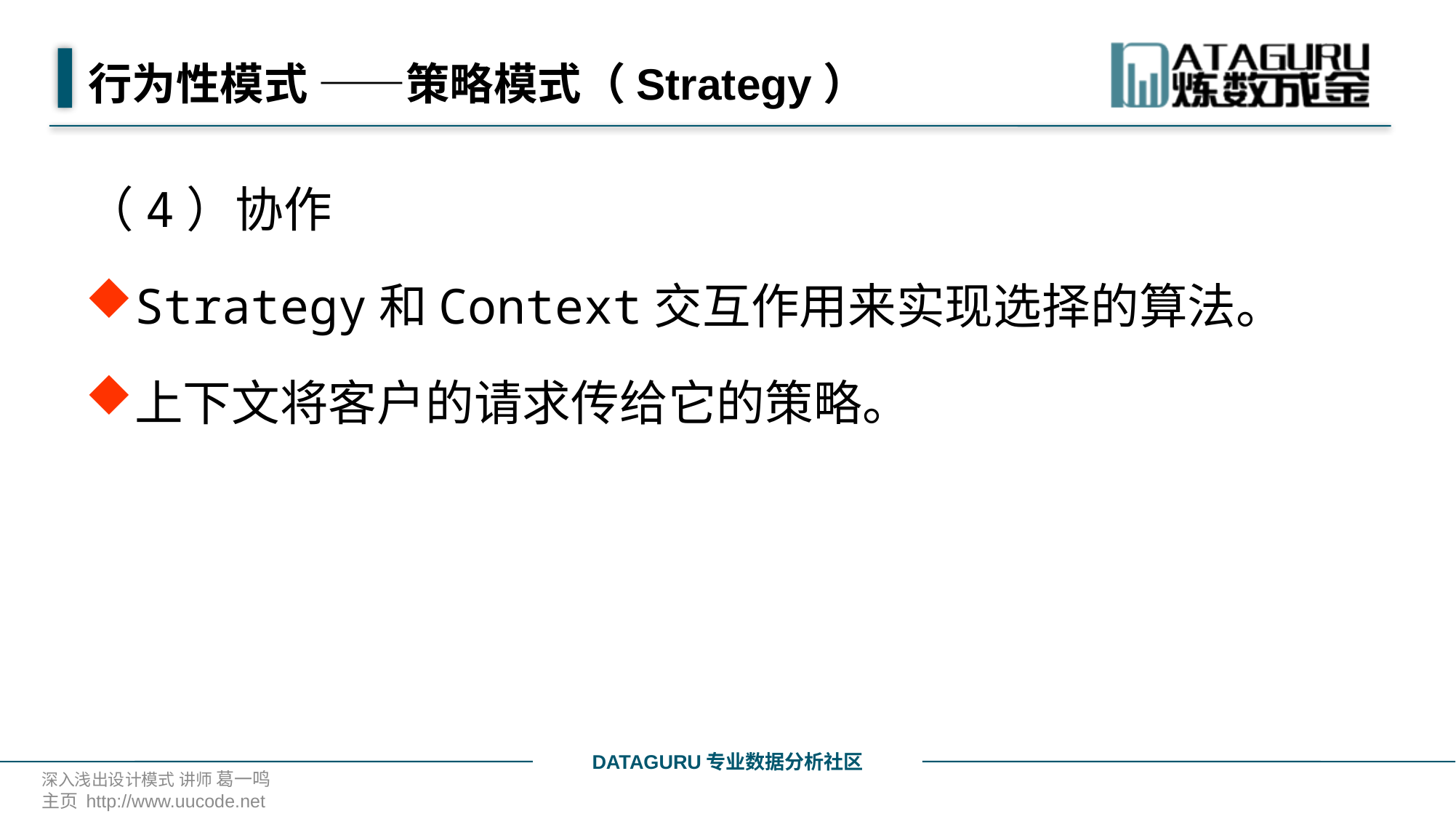

# 行为性模式 ——策略模式（Strategy）
（4）协作
Strategy和Context交互作用来实现选择的算法。
上下文将客户的请求传给它的策略。